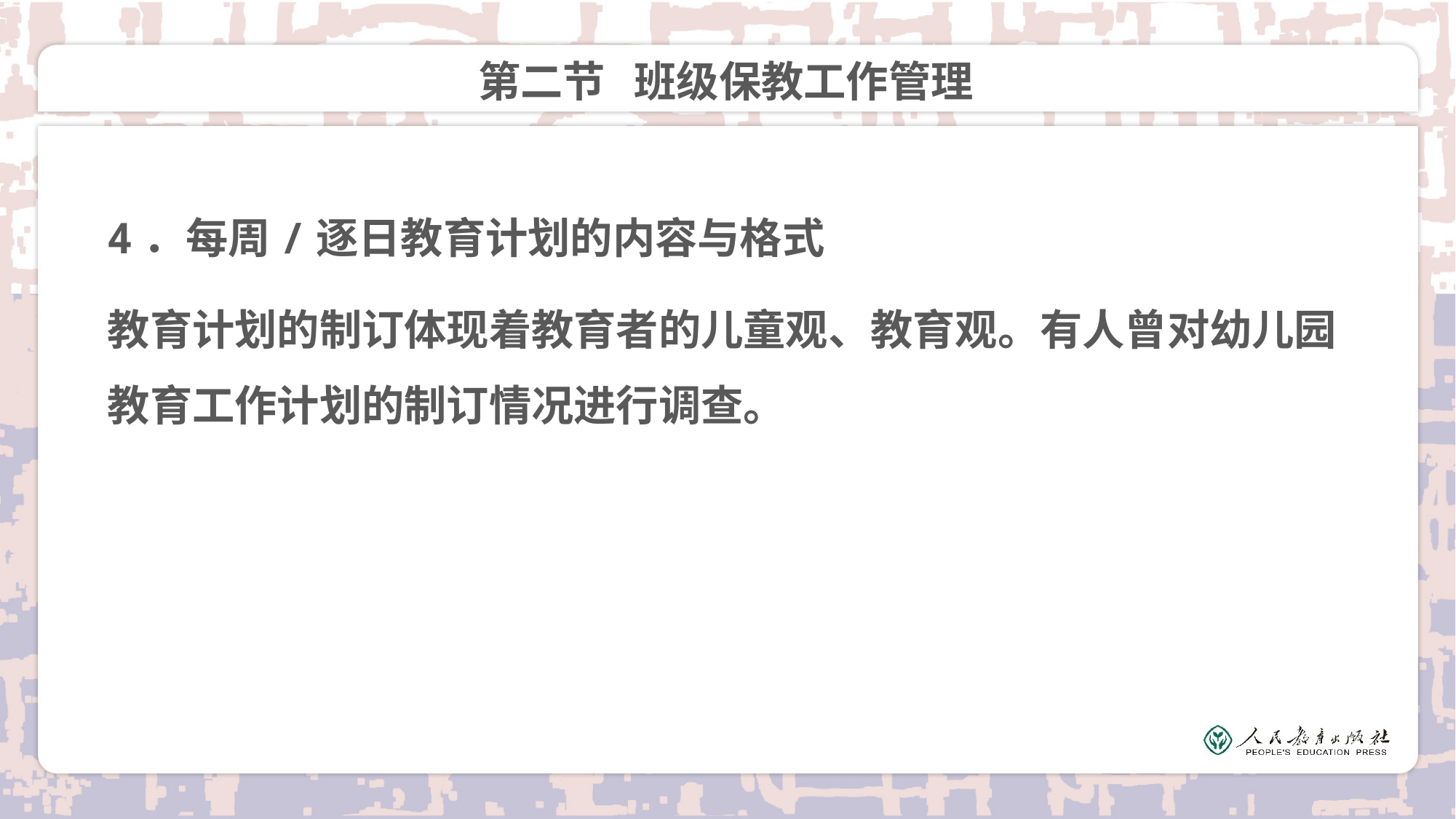

# 第二节   班级保教工作管理
4．每周/逐日教育计划的内容与格式
教育计划的制订体现着教育者的儿童观、教育观。有人曾对幼儿园教育工作计划的制订情况进行调查。